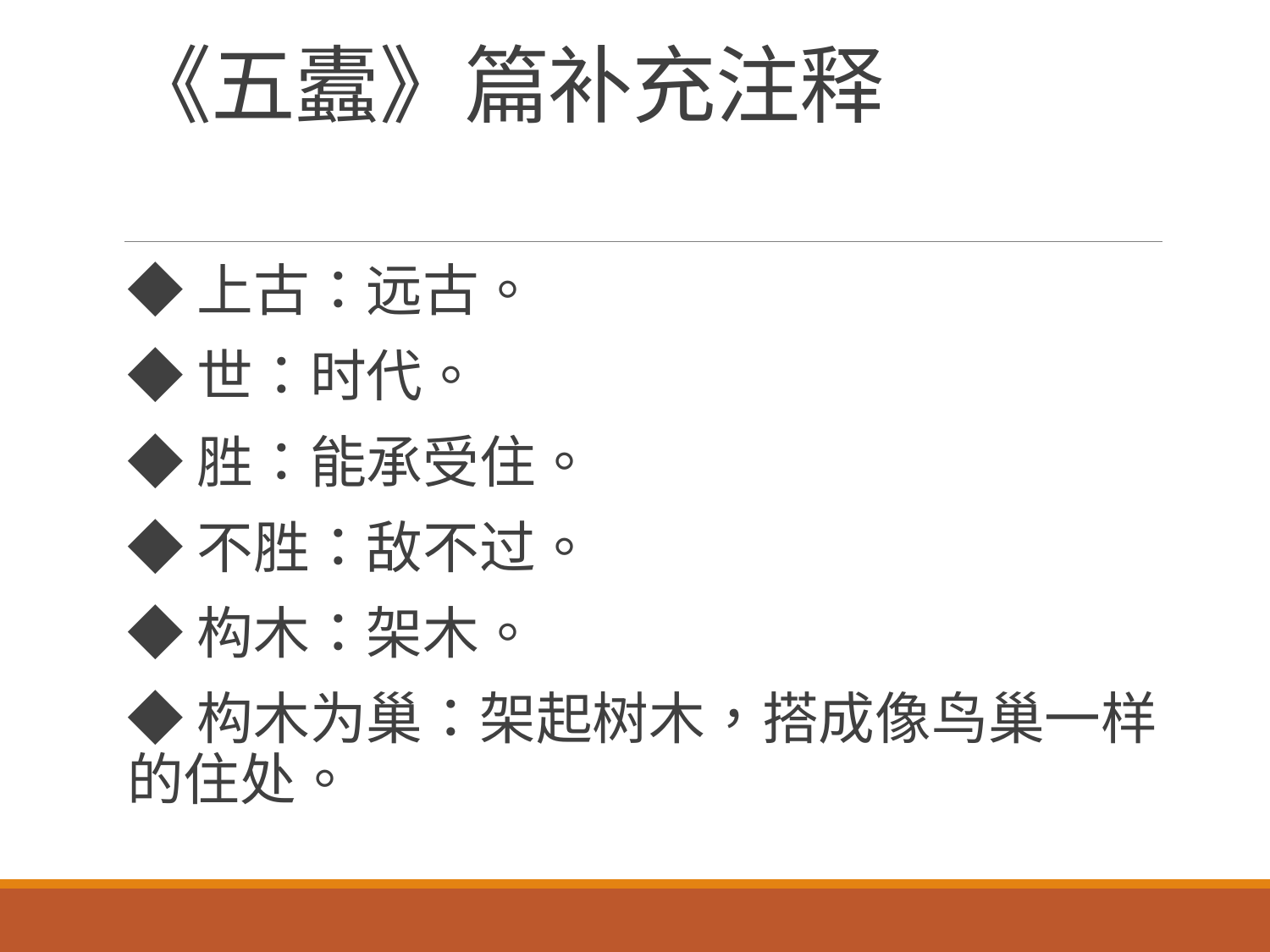

# 《五蠹》篇补充注释
◆上古：远古。
◆世：时代。
◆胜：能承受住。
◆不胜：敌不过。
◆构木：架木。
◆构木为巢：架起树木，搭成像鸟巢一样的住处。